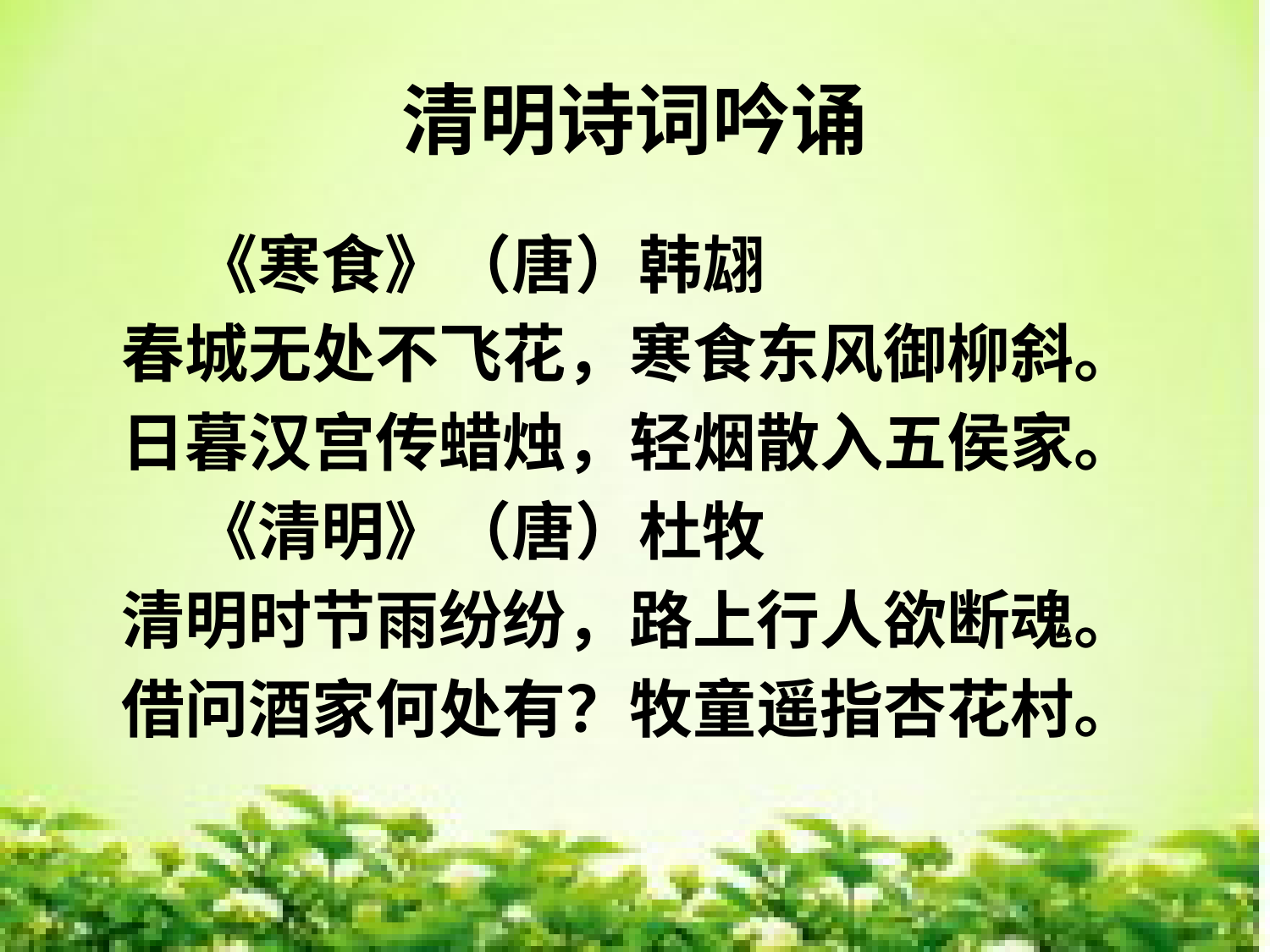

# 清明诗词吟诵
    《寒食》（唐）韩翃
春城无处不飞花，寒食东风御柳斜。
日暮汉宫传蜡烛，轻烟散入五侯家。
    《清明》（唐）杜牧
清明时节雨纷纷，路上行人欲断魂。
借问酒家何处有？牧童遥指杏花村。